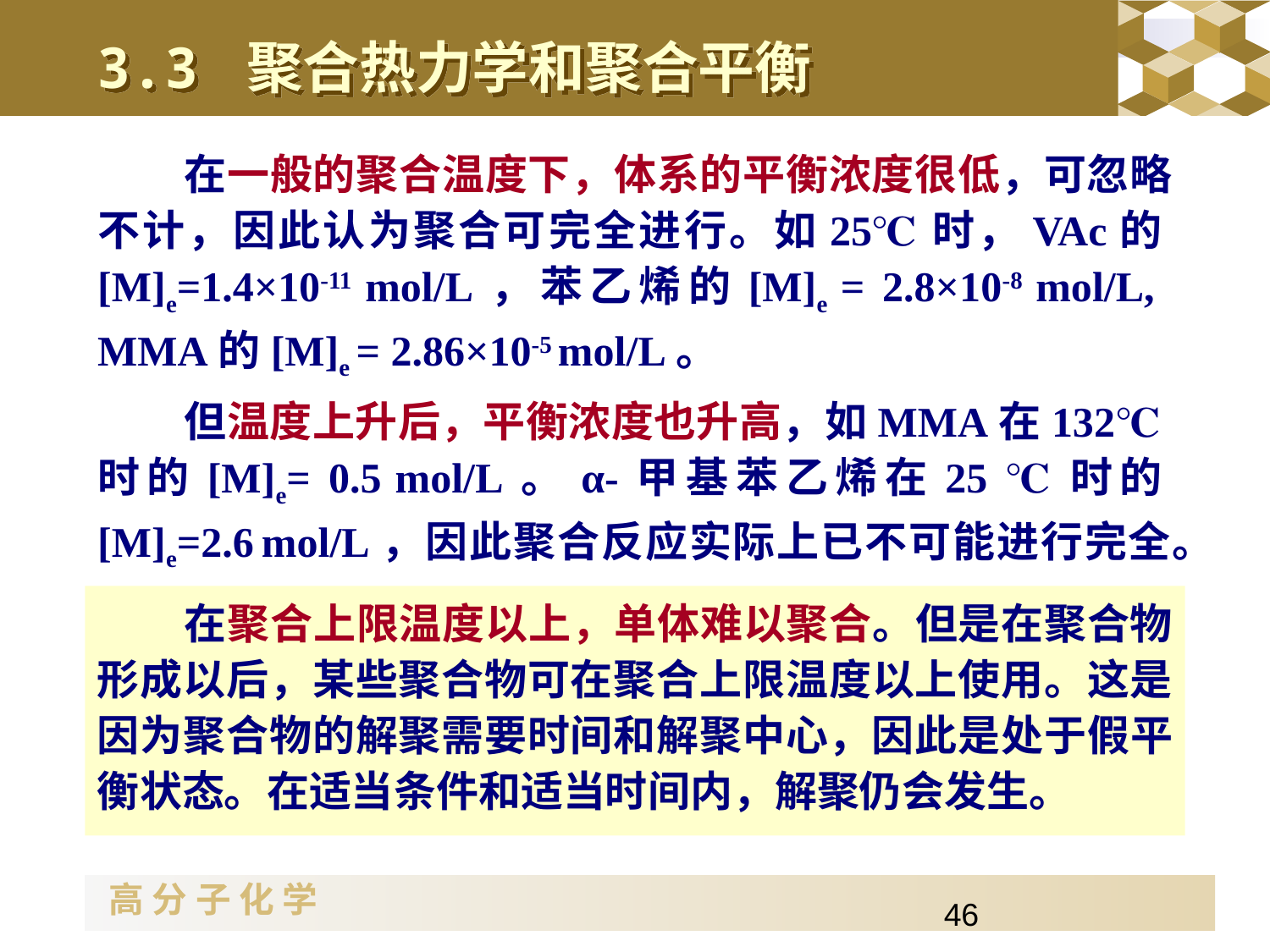

3.3 聚合热力学和聚合平衡
在一般的聚合温度下，体系的平衡浓度很低，可忽略不计，因此认为聚合可完全进行。如25℃时，VAc的[M]e=1.4×10-11 mol/L，苯乙烯的[M]e = 2.8×10-8 mol/L,  MMA的[M]e = 2.86×10-5 mol/L。
但温度上升后，平衡浓度也升高，如MMA在132℃时的[M]e= 0.5 mol/L。α-甲基苯乙烯在25 ℃时的[M]e=2.6 mol/L，因此聚合反应实际上已不可能进行完全。
在聚合上限温度以上，单体难以聚合。但是在聚合物形成以后，某些聚合物可在聚合上限温度以上使用。这是因为聚合物的解聚需要时间和解聚中心，因此是处于假平衡状态。在适当条件和适当时间内，解聚仍会发生。